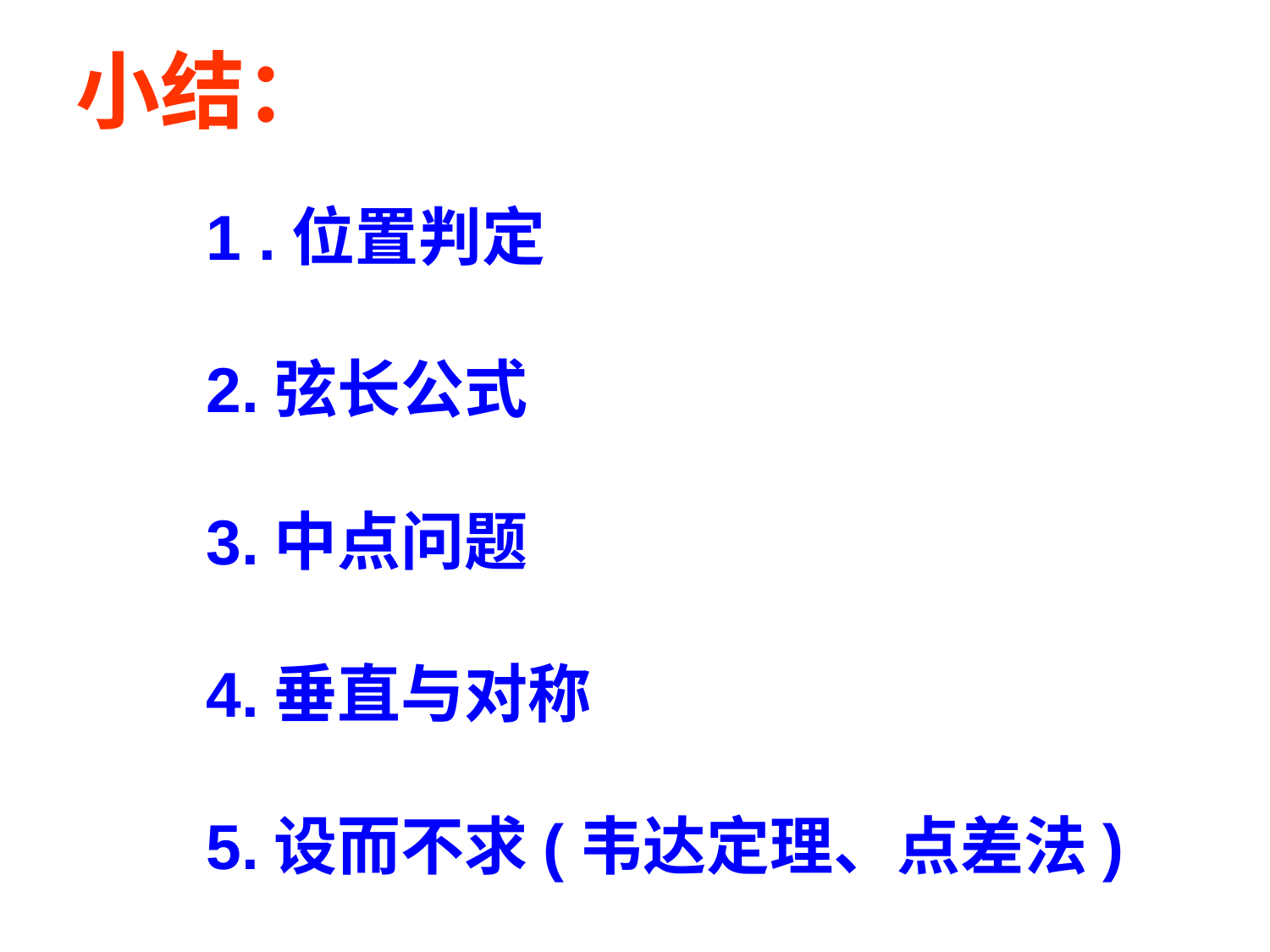

小结：
1 .位置判定

2.弦长公式

3.中点问题

4.垂直与对称

5.设而不求(韦达定理、点差法)